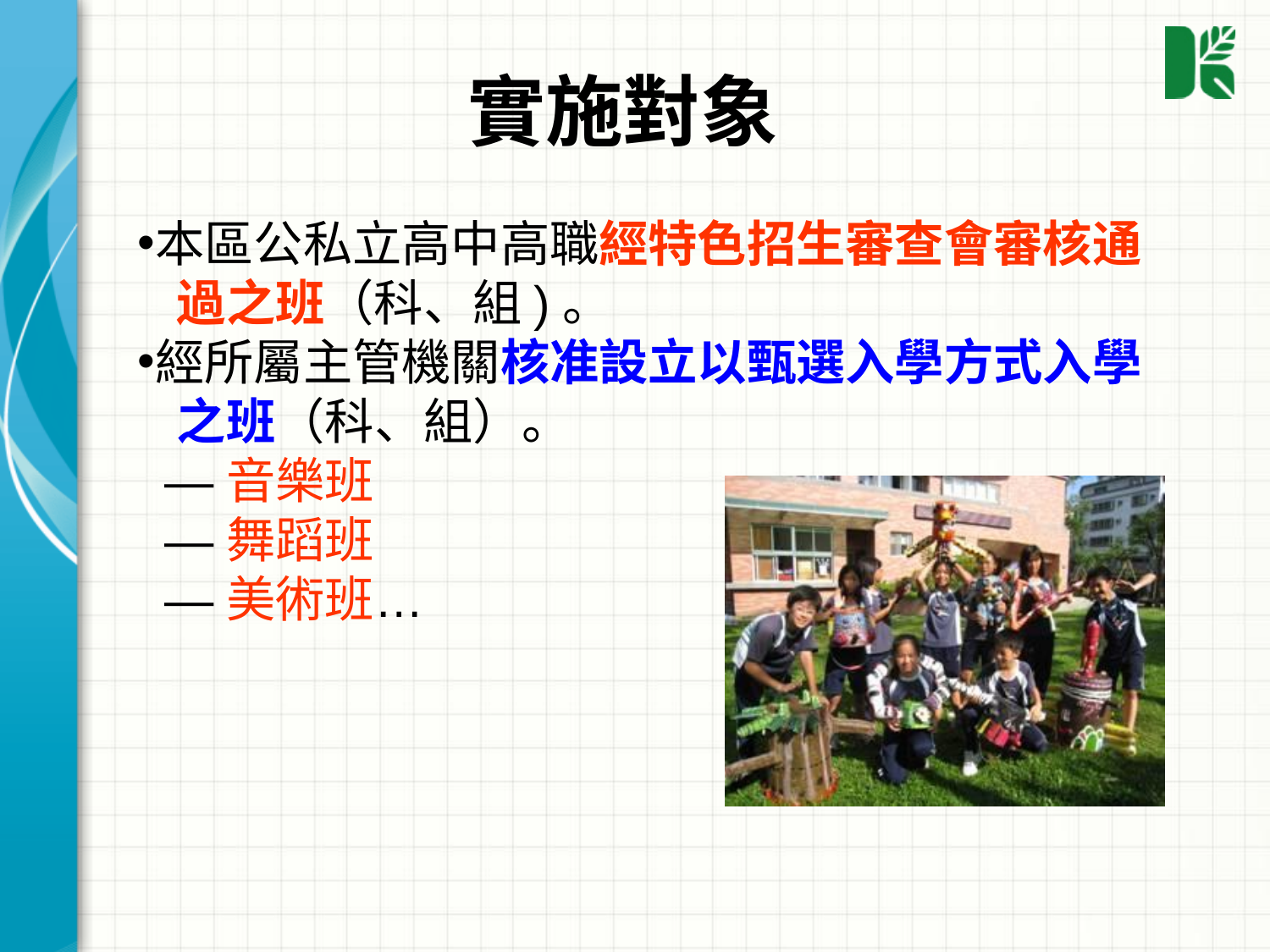

實施對象
本區公私立高中高職經特色招生審查會審核通
  過之班（科、組)。
經所屬主管機關核准設立以甄選入學方式入學
  之班（科、組）。
  —音樂班
  —舞蹈班
  —美術班…